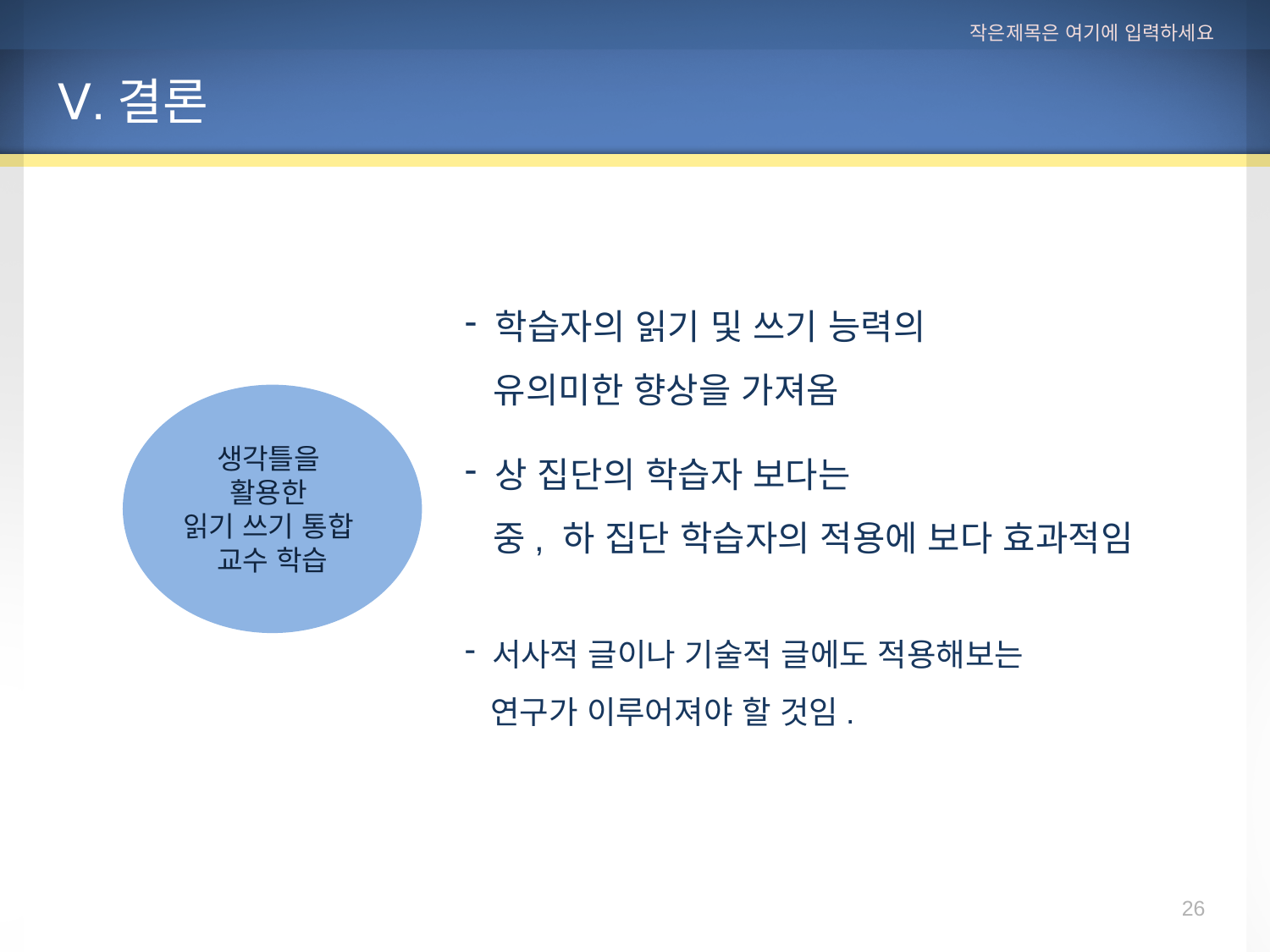

작은제목은 여기에 입력하세요
Ⅴ.결론
 학습자의 읽기 및 쓰기 능력의
  유의미한 향상을 가져옴

 상 집단의 학습자 보다는
  중, 하 집단 학습자의 적용에 보다 효과적임

 서사적 글이나 기술적 글에도 적용해보는
  연구가 이루어져야 할 것임.
생각틀을
활용한
읽기 쓰기 통합
교수 학습
26